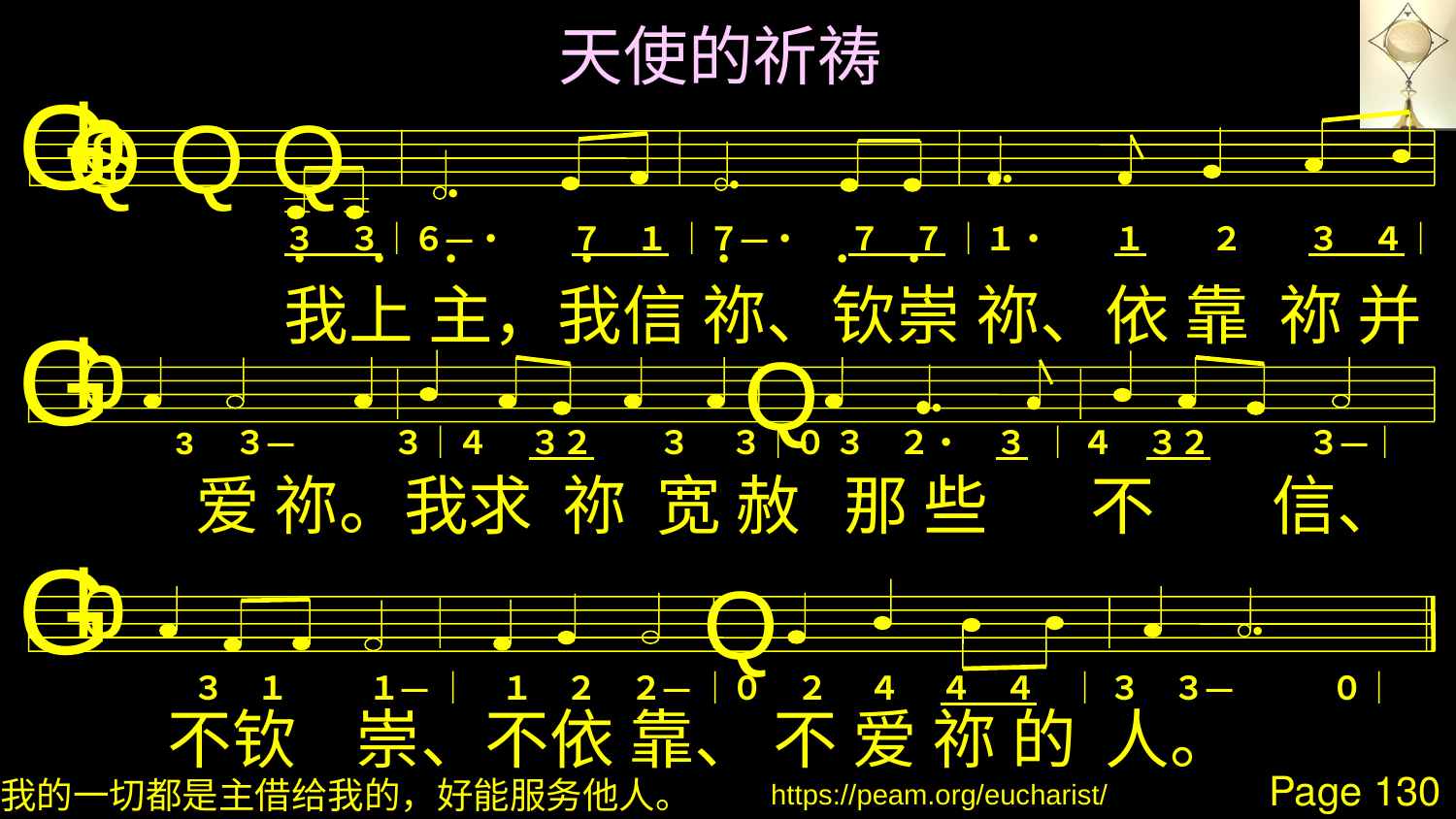

天使的祈祷
G
b
Q Q Q
$

•

•
•

３　３｜６—•　　７　１ ｜７—•  　７　７ ｜１•　　１　　２　　３　４｜
•　 •　 •　 　　•　　　 •　　   •　 •
我上 主，我信 祢、钦崇 祢、依 靠  祢 并
G
b
Q

•

3　３—　　　３｜４　 ３２　　３ 　３｜０ ３　２•　３  ｜ ４　３２　　　３—｜
爱 祢。我求  祢  宽 赦   那 些       不        信、
G
b
Q

•

３　１　  　１— ｜　１　２　２— ｜０　２　 ４　 ４　４　｜ ３　３—　　　０｜
不钦    崇、不依 靠、 不 爱 祢 的  人。